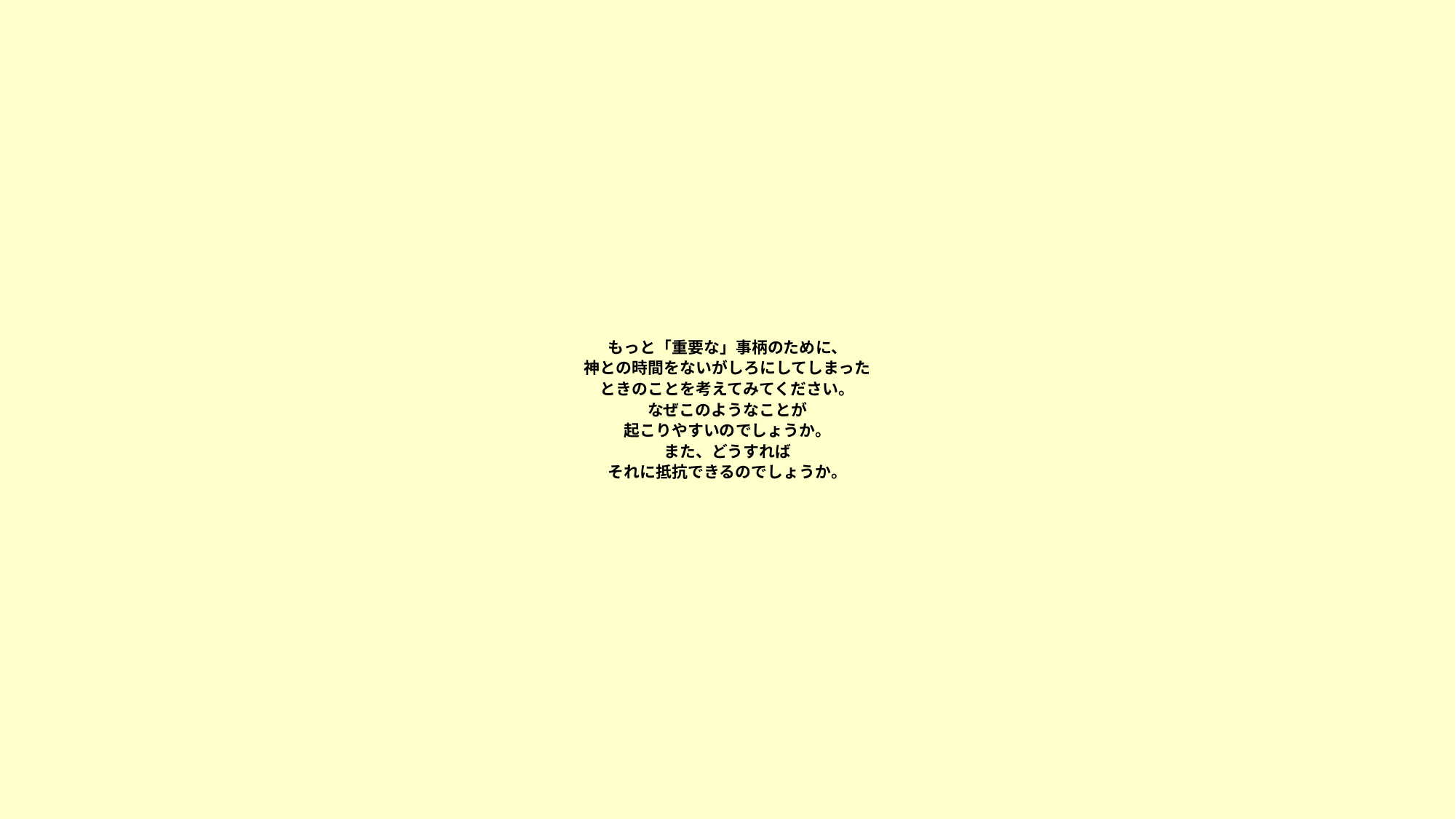

# もっと「重要な」事柄のために、 神との時間をないがしろにしてしまった ときのことを考えてみてください。 なぜこのようなことが 起こりやすいのでしょうか。 また、どうすれば それに抵抗できるのでしょうか。